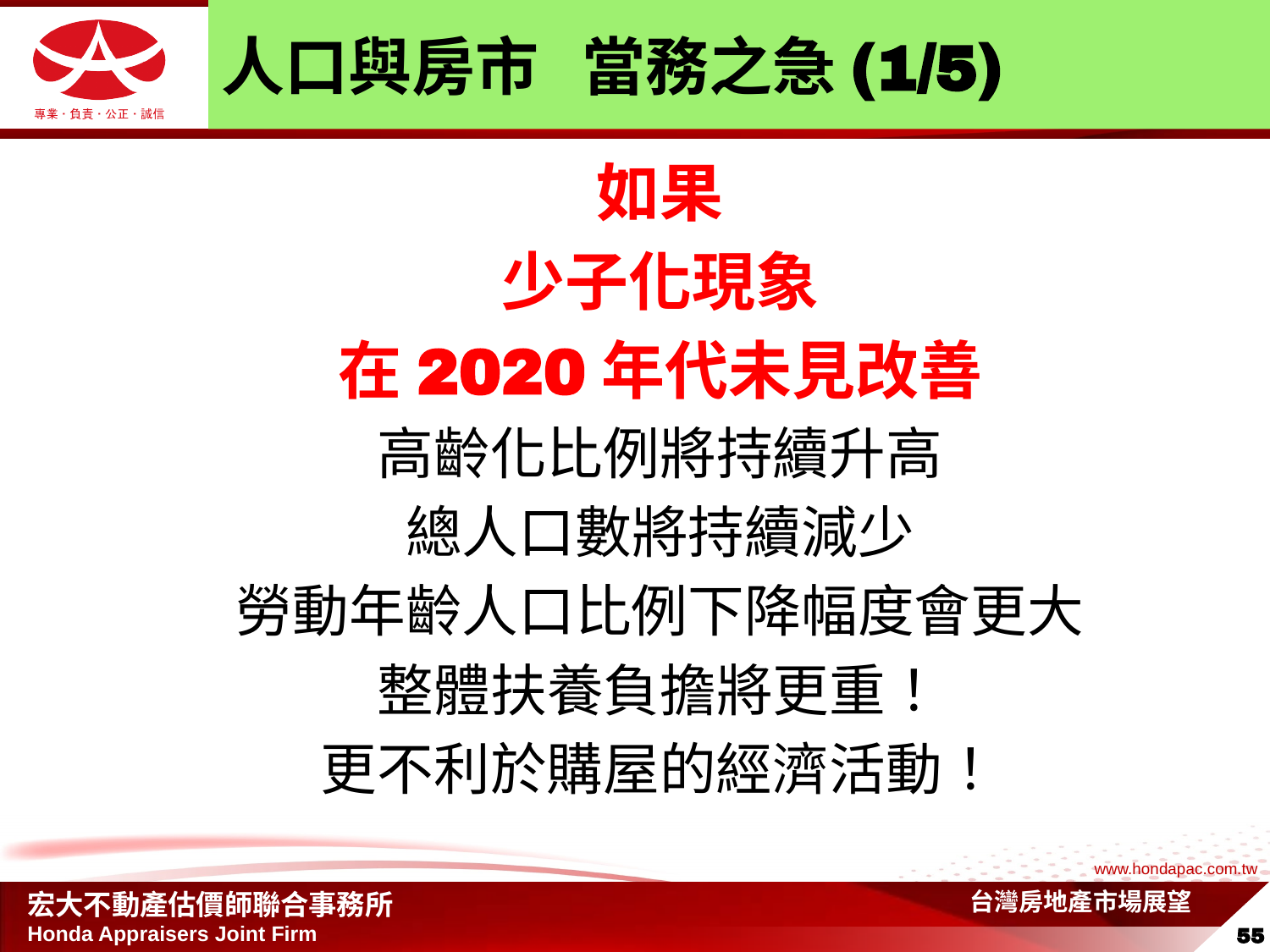

# 人口與房市   當務之急(1/5)
如果
少子化現象
在2020年代未見改善
高齡化比例將持續升高
總人口數將持續減少
勞動年齡人口比例下降幅度會更大
整體扶養負擔將更重！
更不利於購屋的經濟活動！

台灣房地產市場展望
55